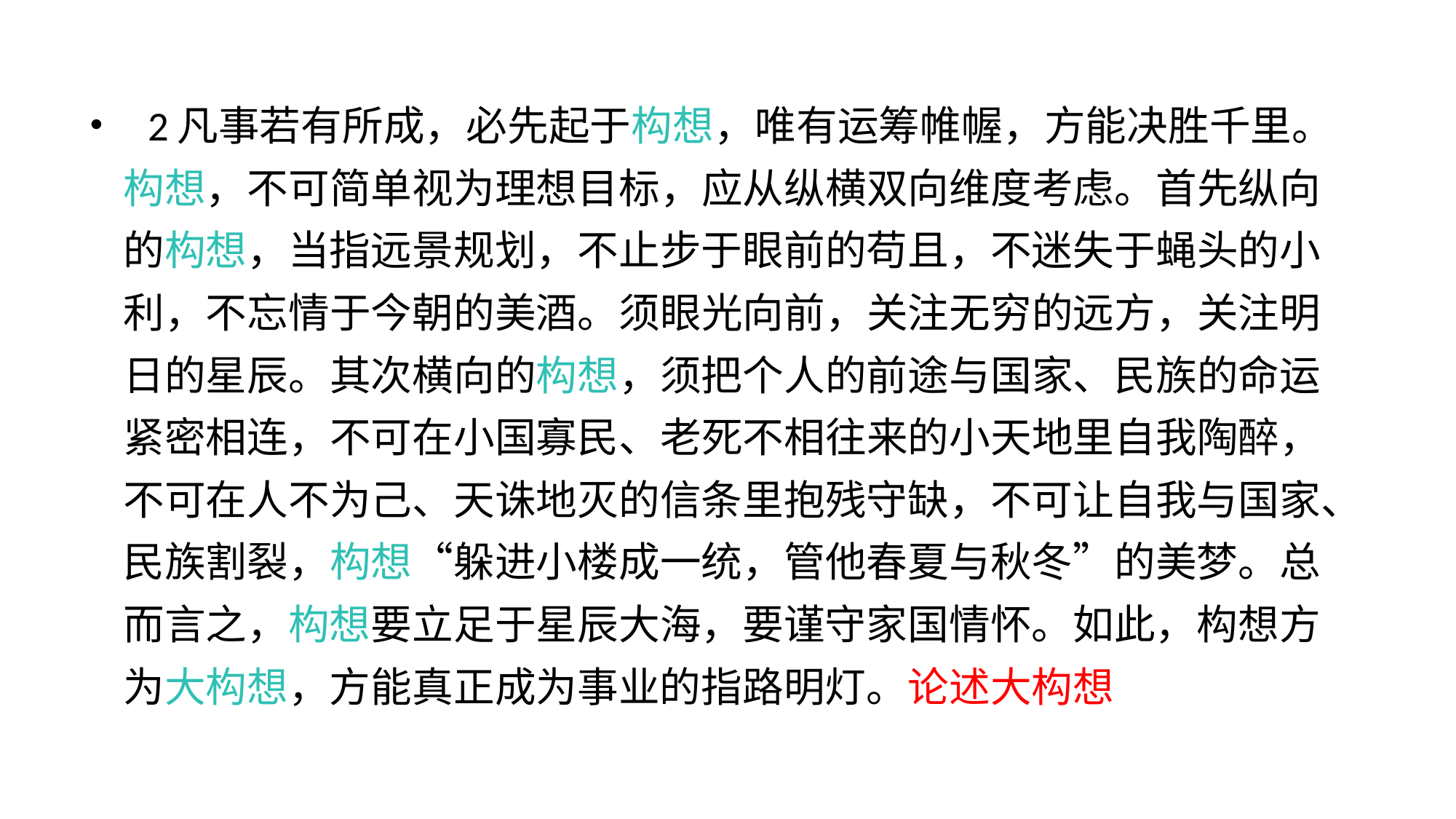

#
   2凡事若有所成，必先起于构想，唯有运筹帷幄，方能决胜千里。构想，不可简单视为理想目标，应从纵横双向维度考虑。首先纵向的构想，当指远景规划，不止步于眼前的苟且，不迷失于蝇头的小利，不忘情于今朝的美酒。须眼光向前，关注无穷的远方，关注明日的星辰。其次横向的构想，须把个人的前途与国家、民族的命运紧密相连，不可在小国寡民、老死不相往来的小天地里自我陶醉，不可在人不为己、天诛地灭的信条里抱残守缺，不可让自我与国家、民族割裂，构想“躲进小楼成一统，管他春夏与秋冬”的美梦。总而言之，构想要立足于星辰大海，要谨守家国情怀。如此，构想方为大构想，方能真正成为事业的指路明灯。论述大构想